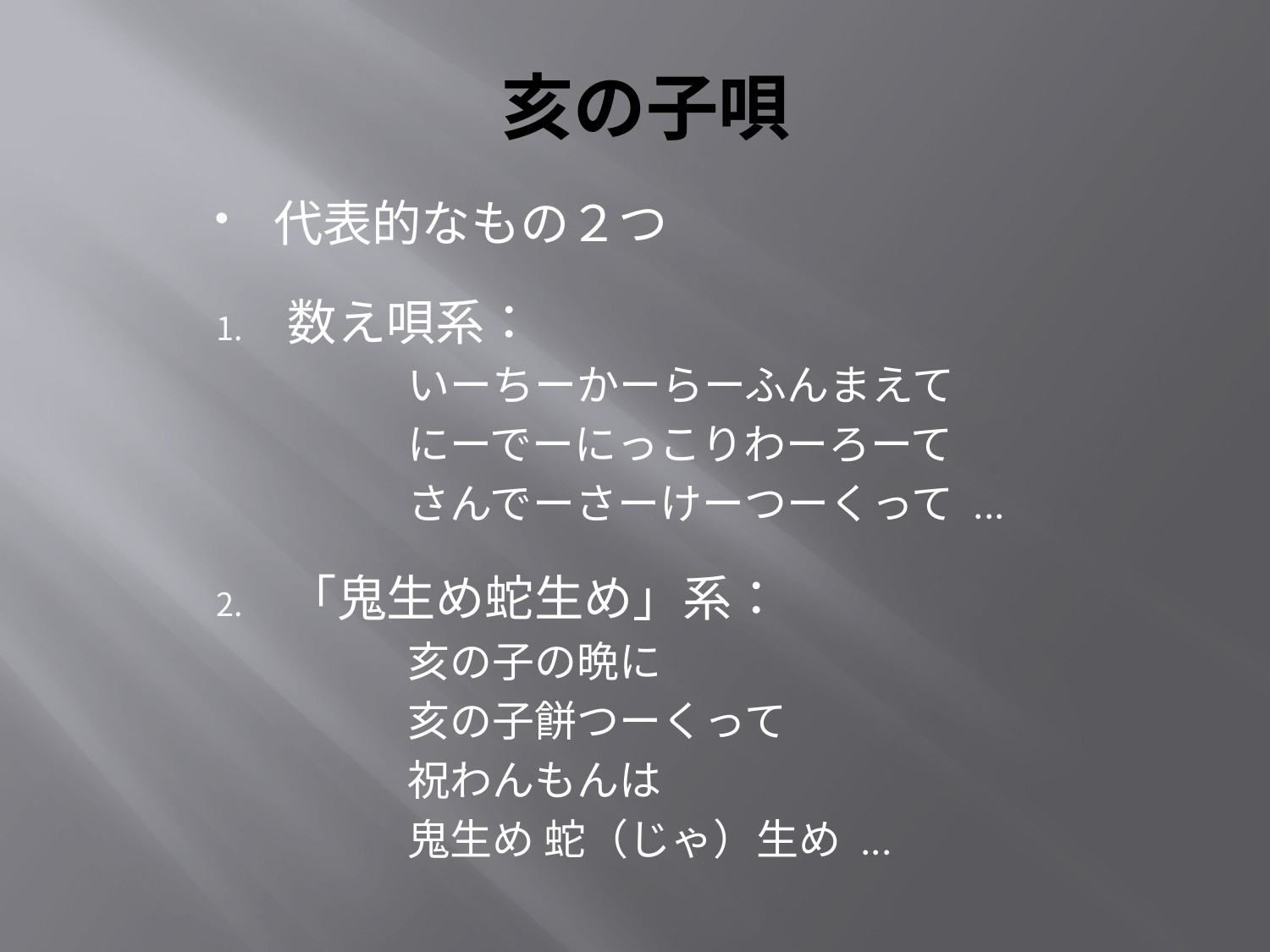

# 亥の子唄
代表的なもの２つ
数え唄系：
　　いーちーかーらーふんまえて
　　にーでーにっこりわーろーて
　　さんでーさーけーつーくって ...
「鬼生め蛇生め」系：
　　亥の子の晩に
　　亥の子餅つーくって
　　祝わんもんは
　　鬼生め 蛇（じゃ）生め ...